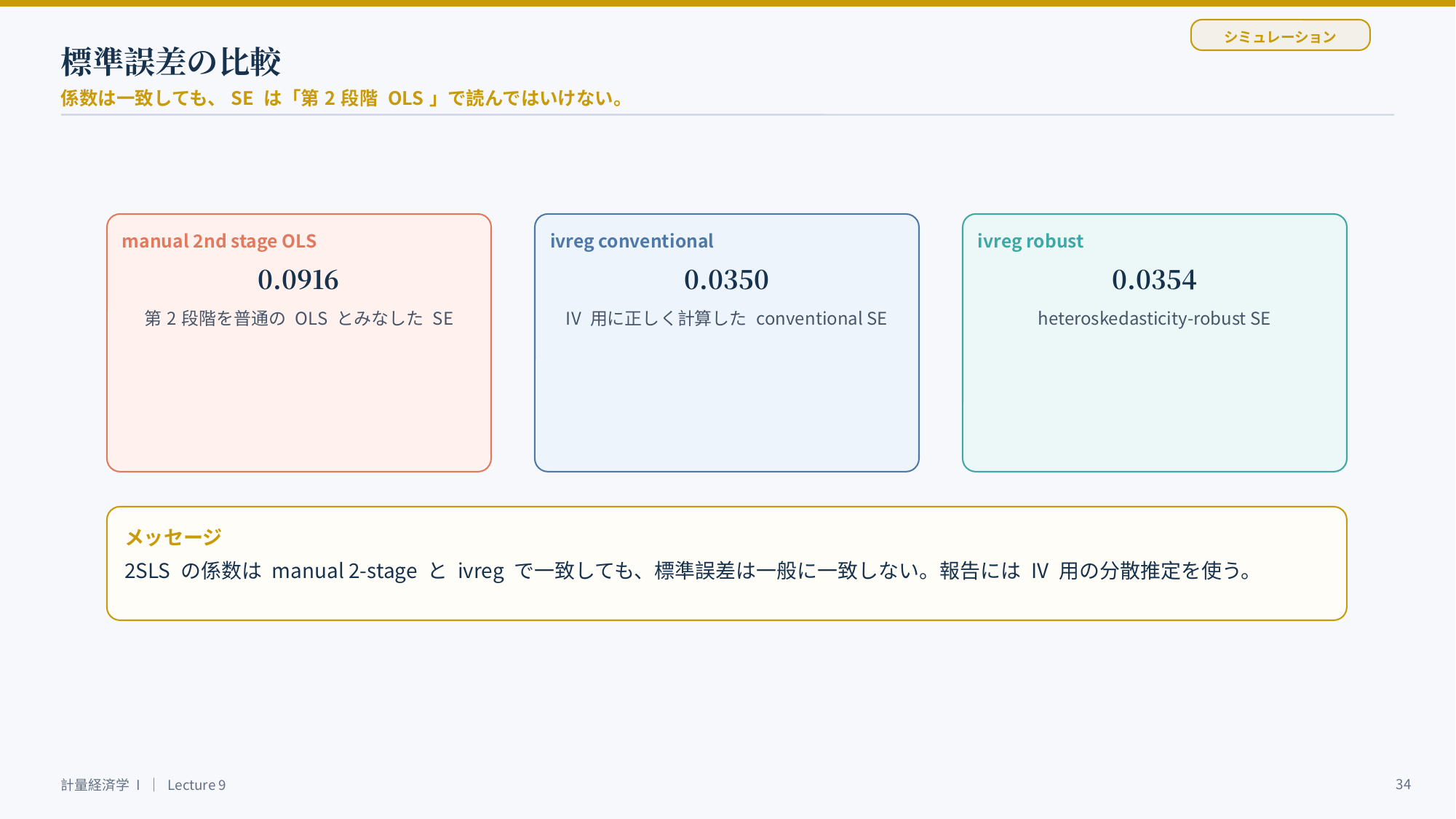

シミュレーション
標準誤差の比較
係数は一致しても、SE は「第2段階 OLS」で読んではいけない。

manual 2nd stage OLS
ivreg conventional
ivreg robust
0.0916
0.0350
0.0354
第2段階を普通の OLS とみなした SE
IV 用に正しく計算した conventional SE
heteroskedasticity-robust SE

メッセージ
2SLS の係数は manual 2-stage と ivreg で一致しても、標準誤差は一般に一致しない。報告には IV 用の分散推定を使う。
34
計量経済学 I ｜ Lecture 9